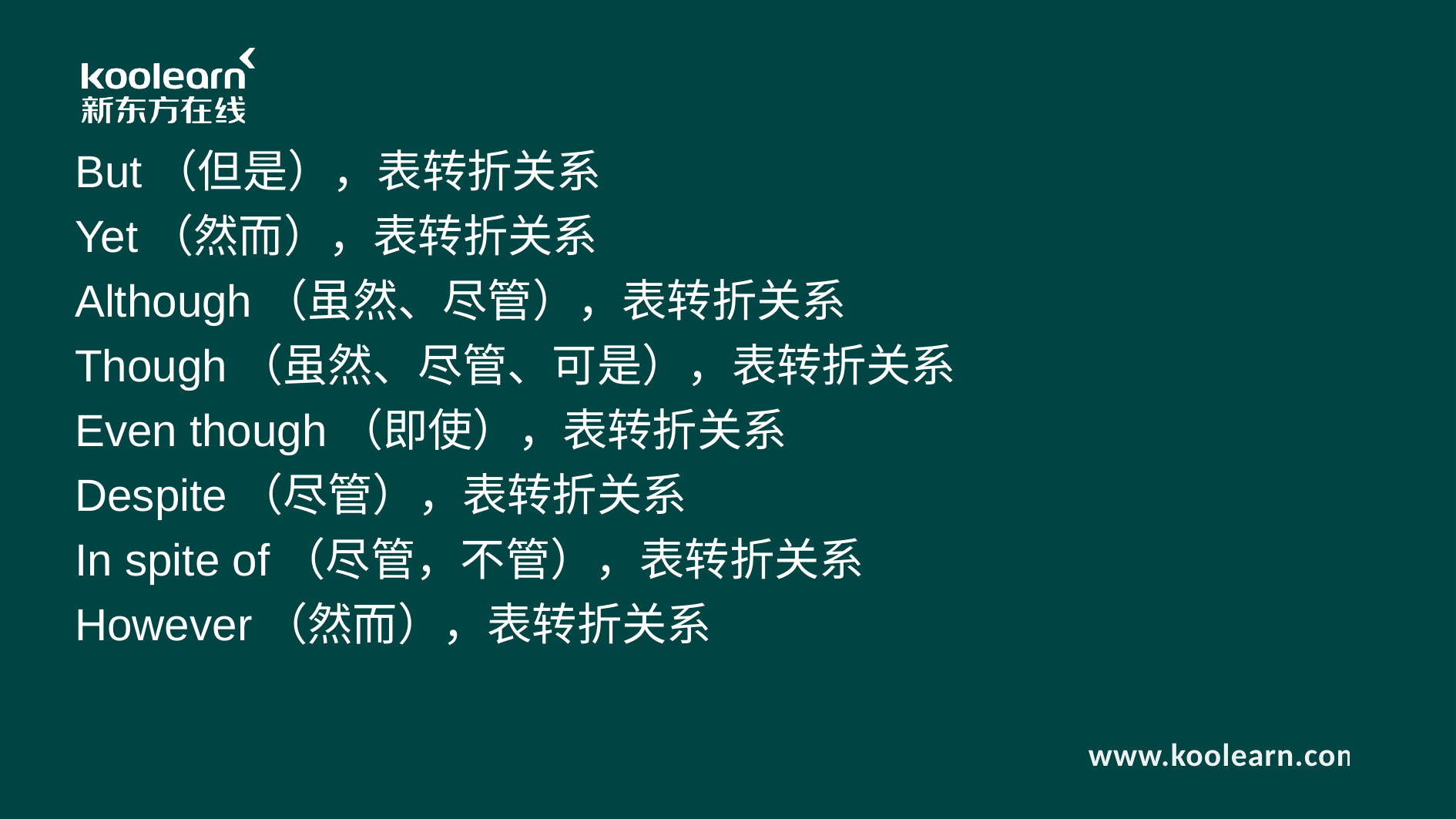

But（但是），表转折关系
Yet（然而），表转折关系
Although（虽然、尽管），表转折关系
Though（虽然、尽管、可是），表转折关系
Even though（即使），表转折关系
Despite（尽管），表转折关系
In spite of（尽管，不管），表转折关系
However（然而），表转折关系